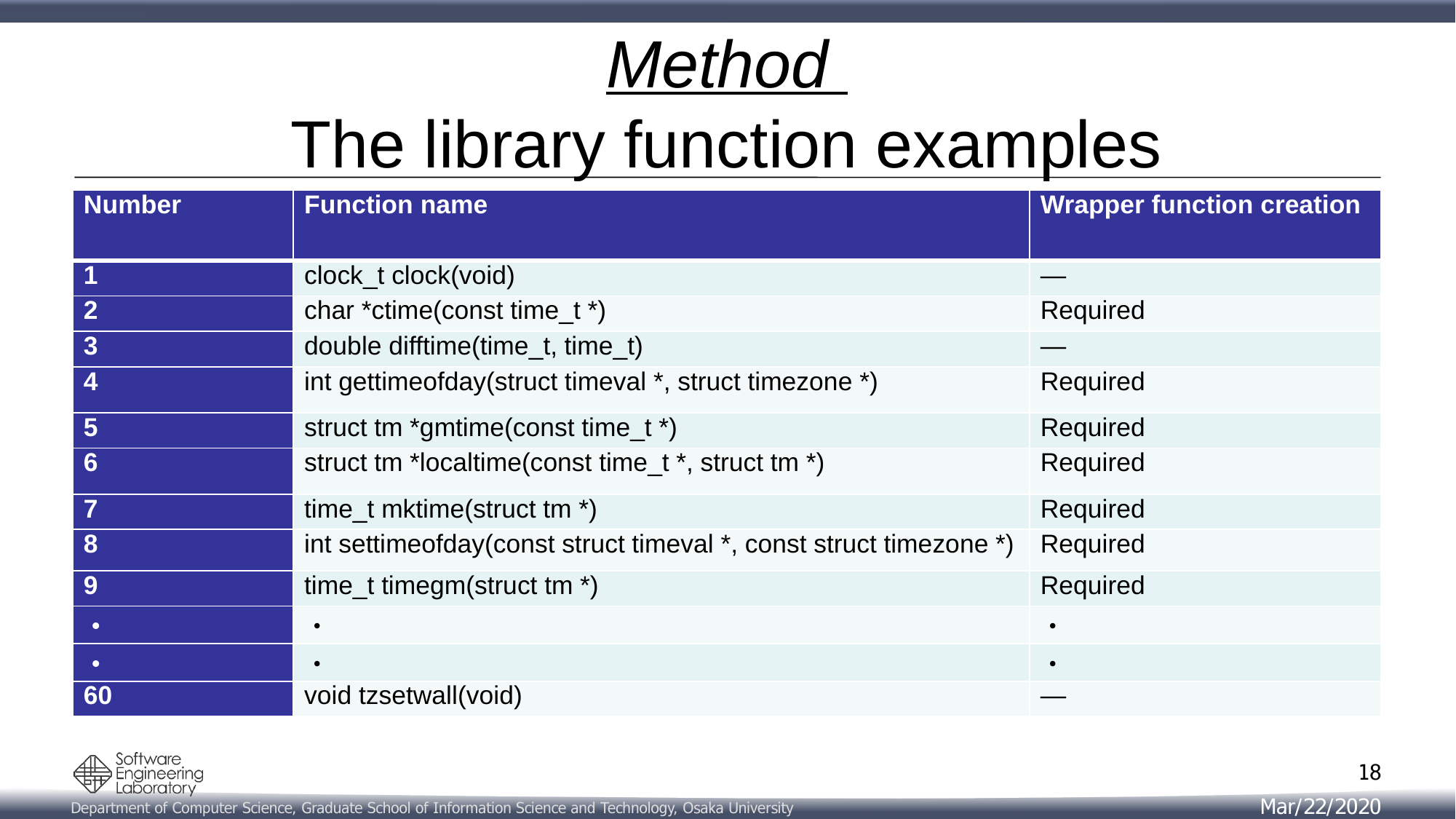

# Method The library function examples
| Number | Function name | Wrapper function creation |
| --- | --- | --- |
| 1 | clock\_t clock(void) | ― |
| 2 | char \*ctime(const time\_t \*) | Required |
| 3 | double difftime(time\_t, time\_t) | ― |
| 4 | int gettimeofday(struct timeval \*, struct timezone \*) | Required |
| 5 | struct tm \*gmtime(const time\_t \*) | Required |
| 6 | struct tm \*localtime(const time\_t \*, struct tm \*) | Required |
| 7 | time\_t mktime(struct tm \*) | Required |
| 8 | int settimeofday(const struct timeval \*, const struct timezone \*) | Required |
| 9 | time\_t timegm(struct tm \*) | Required |
| ・ | ・ | ・ |
| ・ | ・ | ・ |
| 60 | void tzsetwall(void) | ― |
18
Mar/22/2020